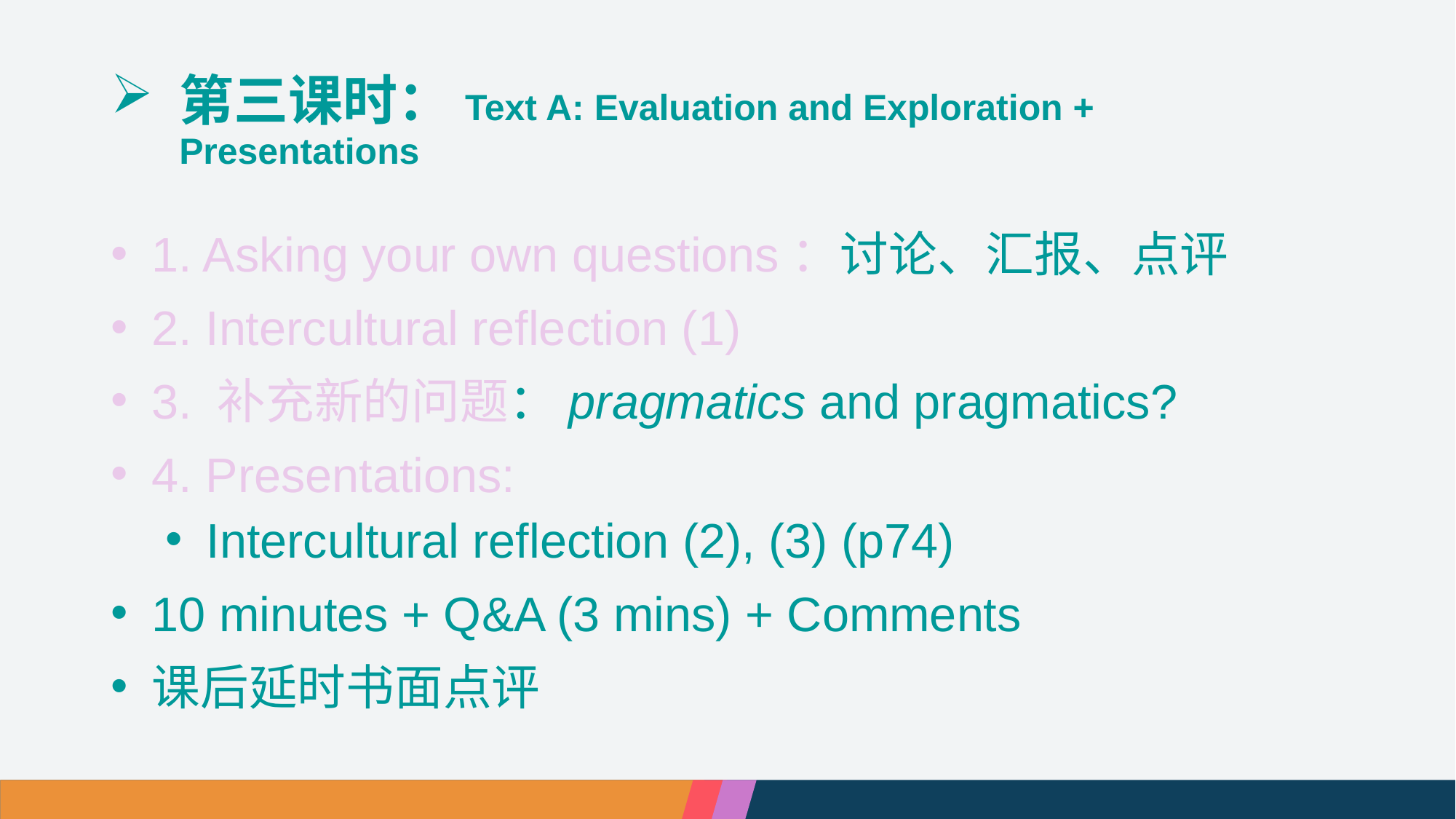

# 第三课时：Text A: Evaluation and Exploration + Presentations
1. Asking your own questions：讨论、汇报、点评
2. Intercultural reflection (1)
3. 补充新的问题：pragmatics and pragmatics?
4. Presentations:
Intercultural reflection (2), (3) (p74)
10 minutes + Q&A (3 mins) + Comments
课后延时书面点评